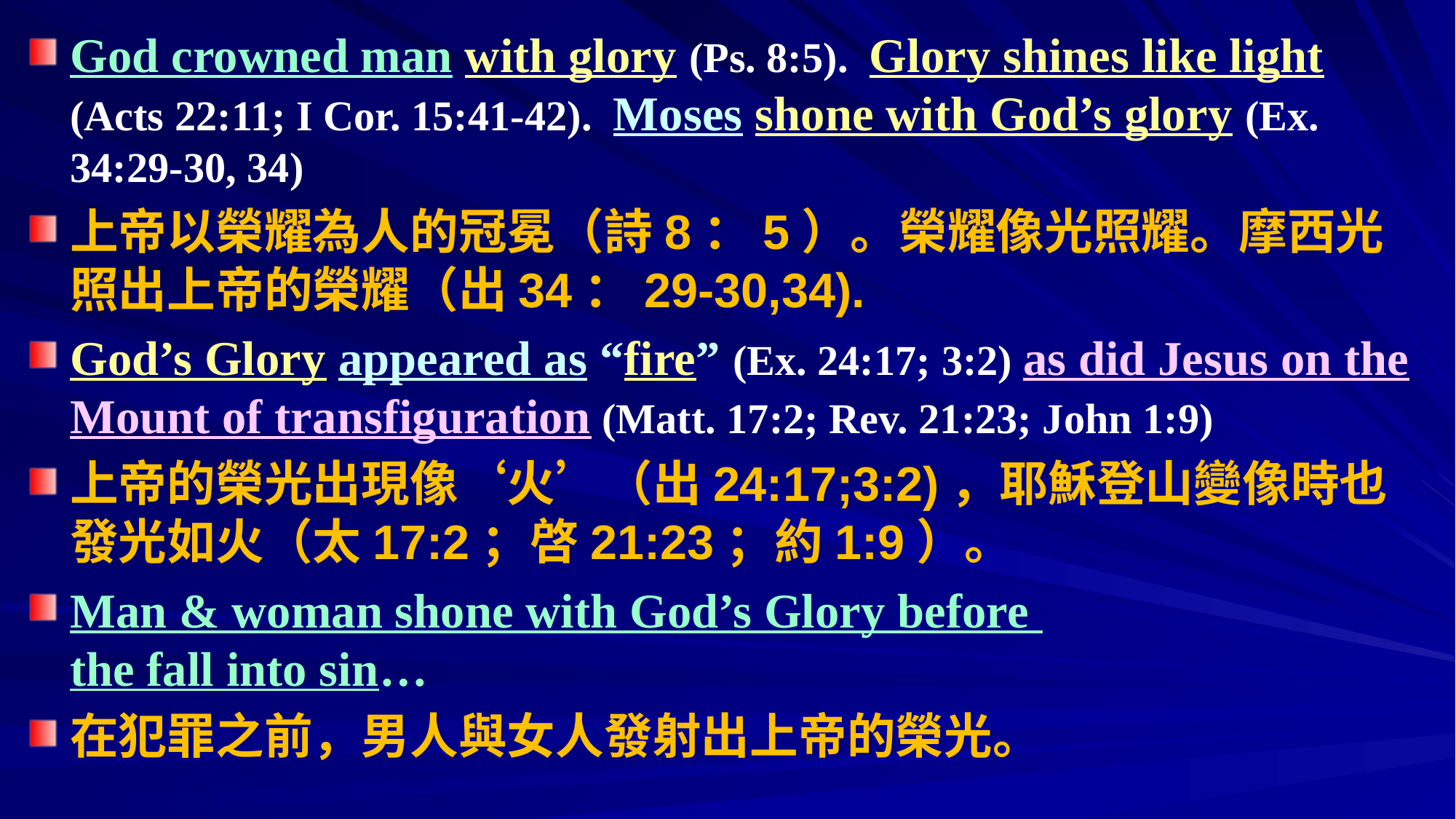

God crowned man with glory (Ps. 8:5).  Glory shines like light (Acts 22:11; I Cor. 15:41-42).  Moses shone with God’s glory (Ex. 34:29-30, 34)
上帝以榮耀為人的冠冕（詩8：5）。榮耀像光照耀。摩西光照出上帝的榮耀（出34：29-30,34).
God’s Glory appeared as “fire” (Ex. 24:17; 3:2) as did Jesus on the Mount of transfiguration (Matt. 17:2; Rev. 21:23; John 1:9)
上帝的榮光出現像‘火’（出24:17;3:2)，耶穌登山變像時也發光如火（太17:2；啓21:23；約1:9）。
Man & woman shone with God’s Glory before 				the fall into sin…
在犯罪之前，男人與女人發射出上帝的榮光。